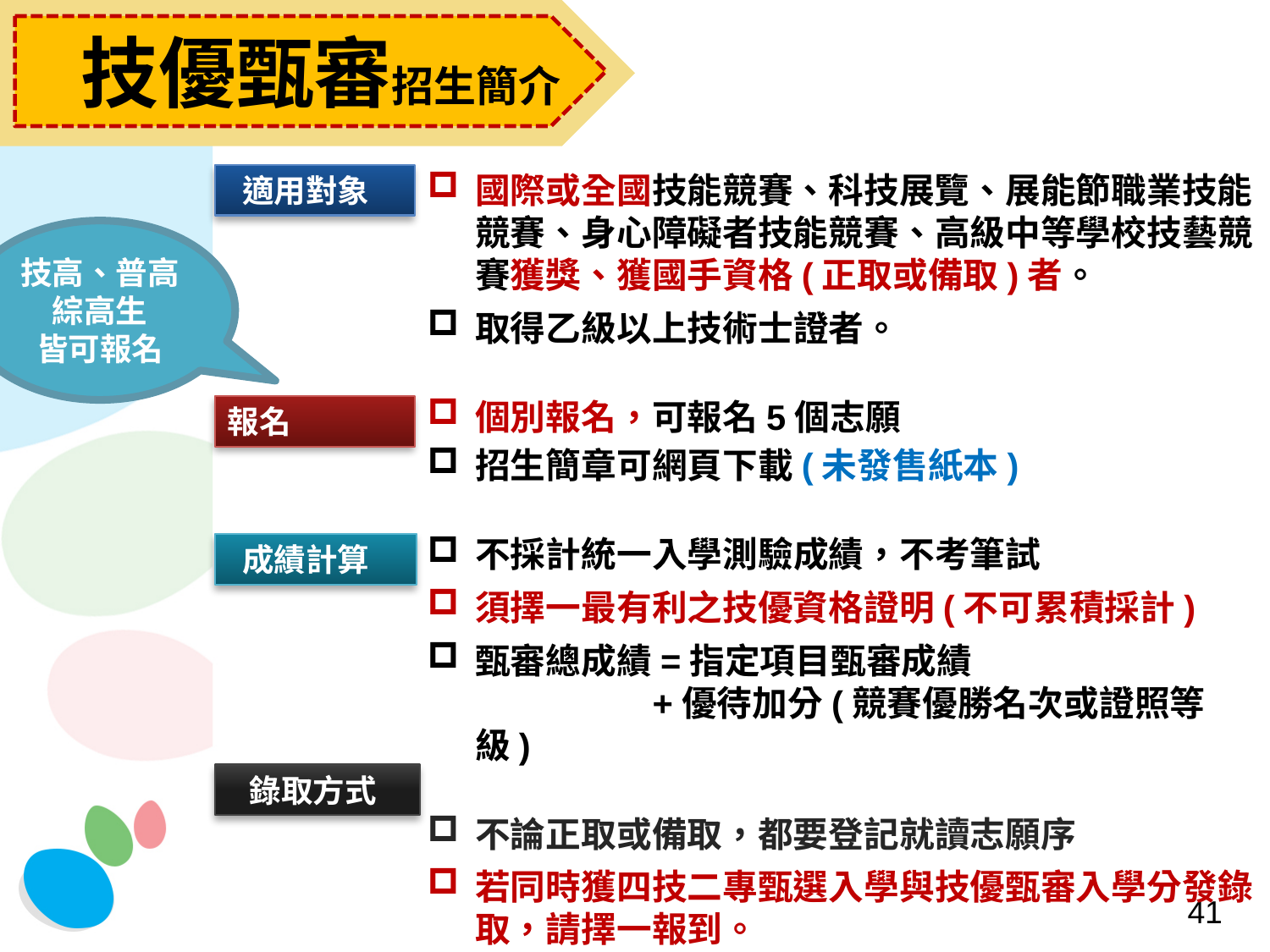

技優甄審招生簡介
國際或全國技能競賽、科技展覽、展能節職業技能競賽、身心障礙者技能競賽、高級中等學校技藝競賽獲獎、獲國手資格(正取或備取)者。
取得乙級以上技術士證者。

個別報名，可報名5個志願
招生簡章可網頁下載(未發售紙本)

不採計統一入學測驗成績，不考筆試
須擇一最有利之技優資格證明(不可累積採計)
甄審總成績=指定項目甄審成績
                     +優待加分(競賽優勝名次或證照等級)

不論正取或備取，都要登記就讀志願序
若同時獲四技二專甄選入學與技優甄審入學分發錄取，請擇一報到。
 適用對象
技高、普高
綜高生
皆可報名
報名
 成績計算
  錄取方式